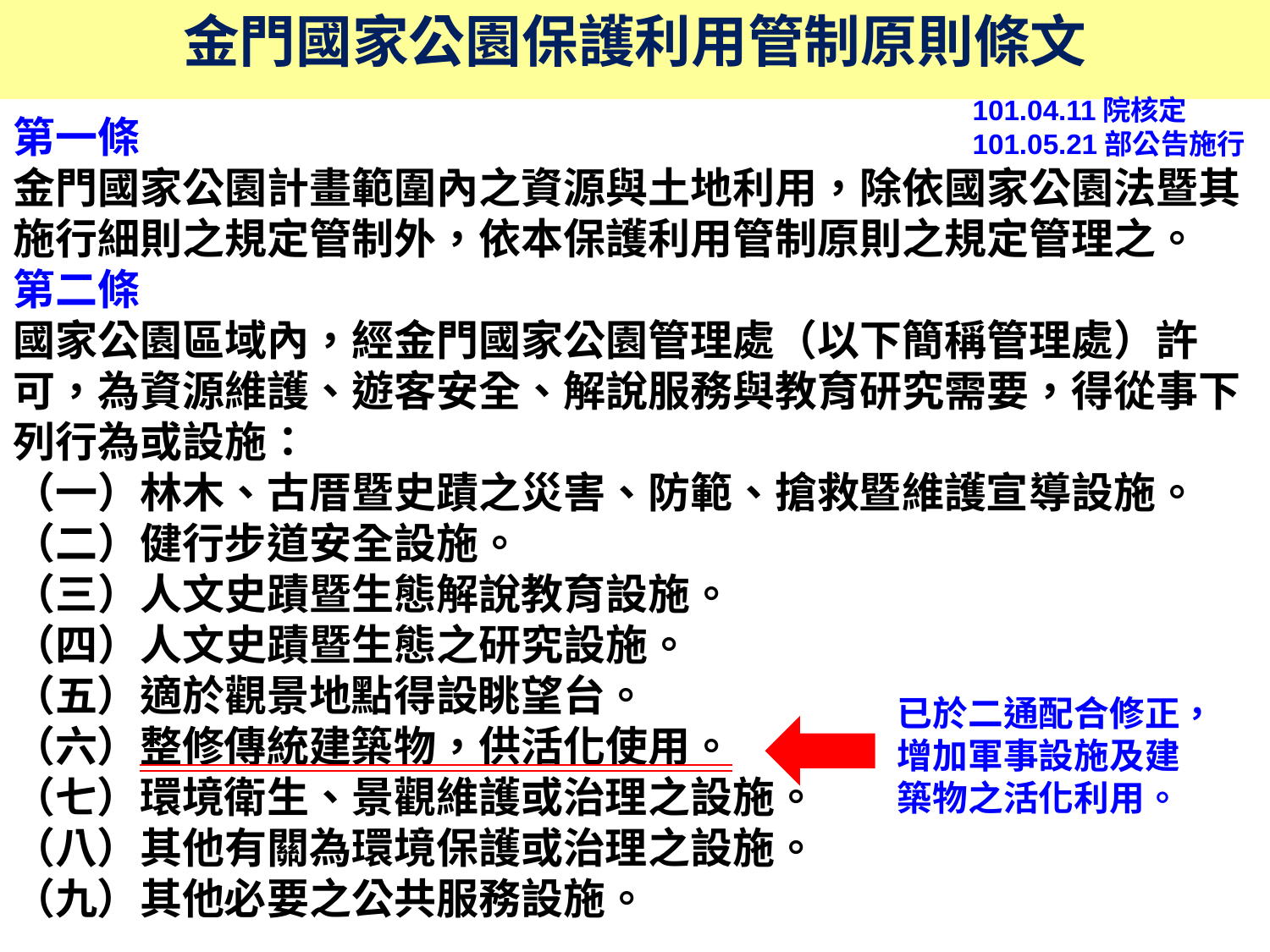

金門國家公園保護利用管制原則條文
101.04.11院核定
101.05.21部公告施行
第一條
金門國家公園計畫範圍內之資源與土地利用，除依國家公園法暨其施行細則之規定管制外，依本保護利用管制原則之規定管理之。
第二條
國家公園區域內，經金門國家公園管理處（以下簡稱管理處）許可，為資源維護、遊客安全、解說服務與教育研究需要，得從事下列行為或設施：
（一）林木、古厝暨史蹟之災害、防範、搶救暨維護宣導設施。
（二）健行步道安全設施。
（三）人文史蹟暨生態解說教育設施。
（四）人文史蹟暨生態之研究設施。
（五）適於觀景地點得設眺望台。
（六）整修傳統建築物，供活化使用。
（七）環境衛生、景觀維護或治理之設施。
（八）其他有關為環境保護或治理之設施。
（九）其他必要之公共服務設施。
已於二通配合修正，增加軍事設施及建築物之活化利用。